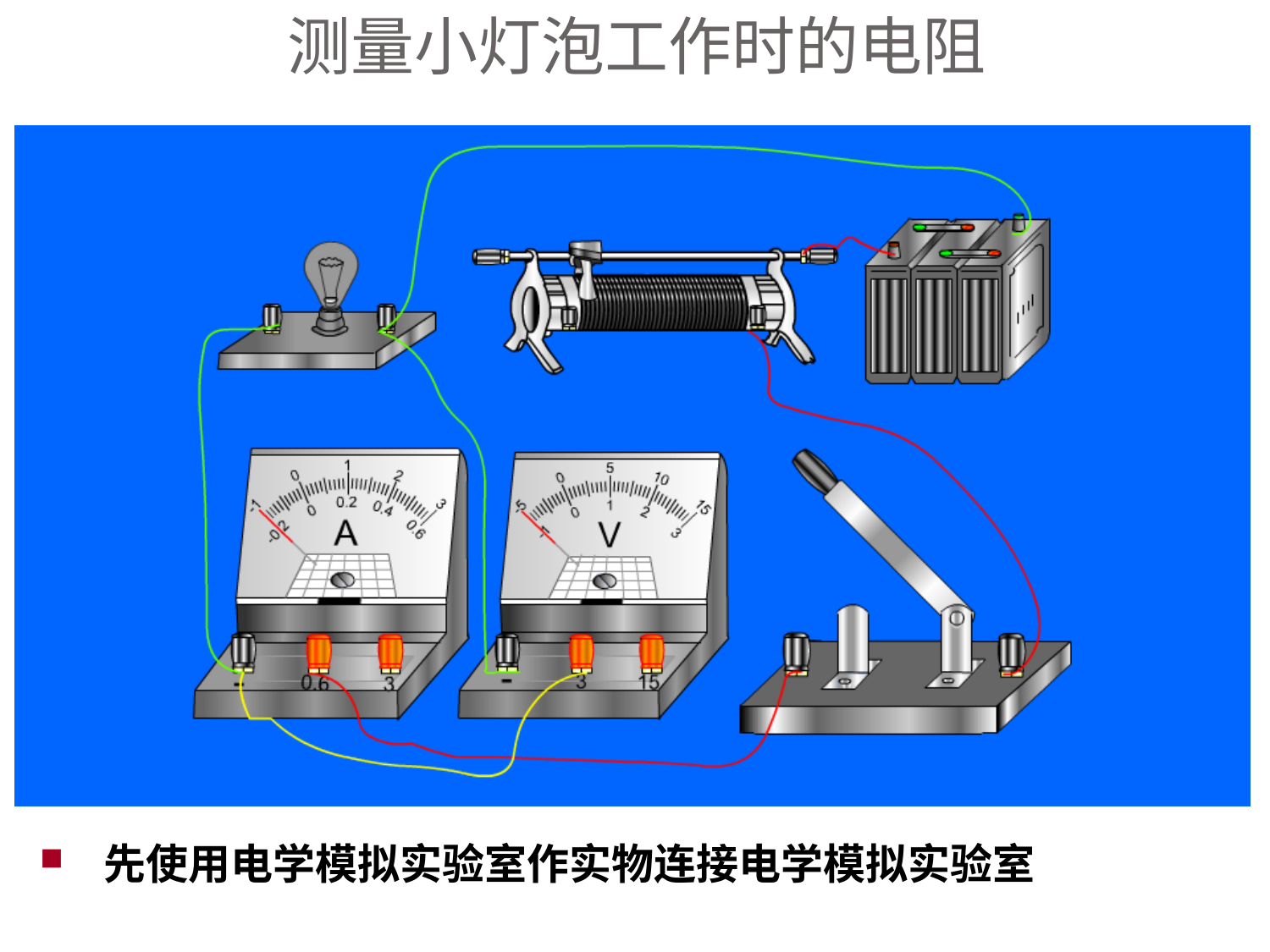

# 测量小灯泡工作时的电阻
先使用电学模拟实验室作实物连接电学模拟实验室